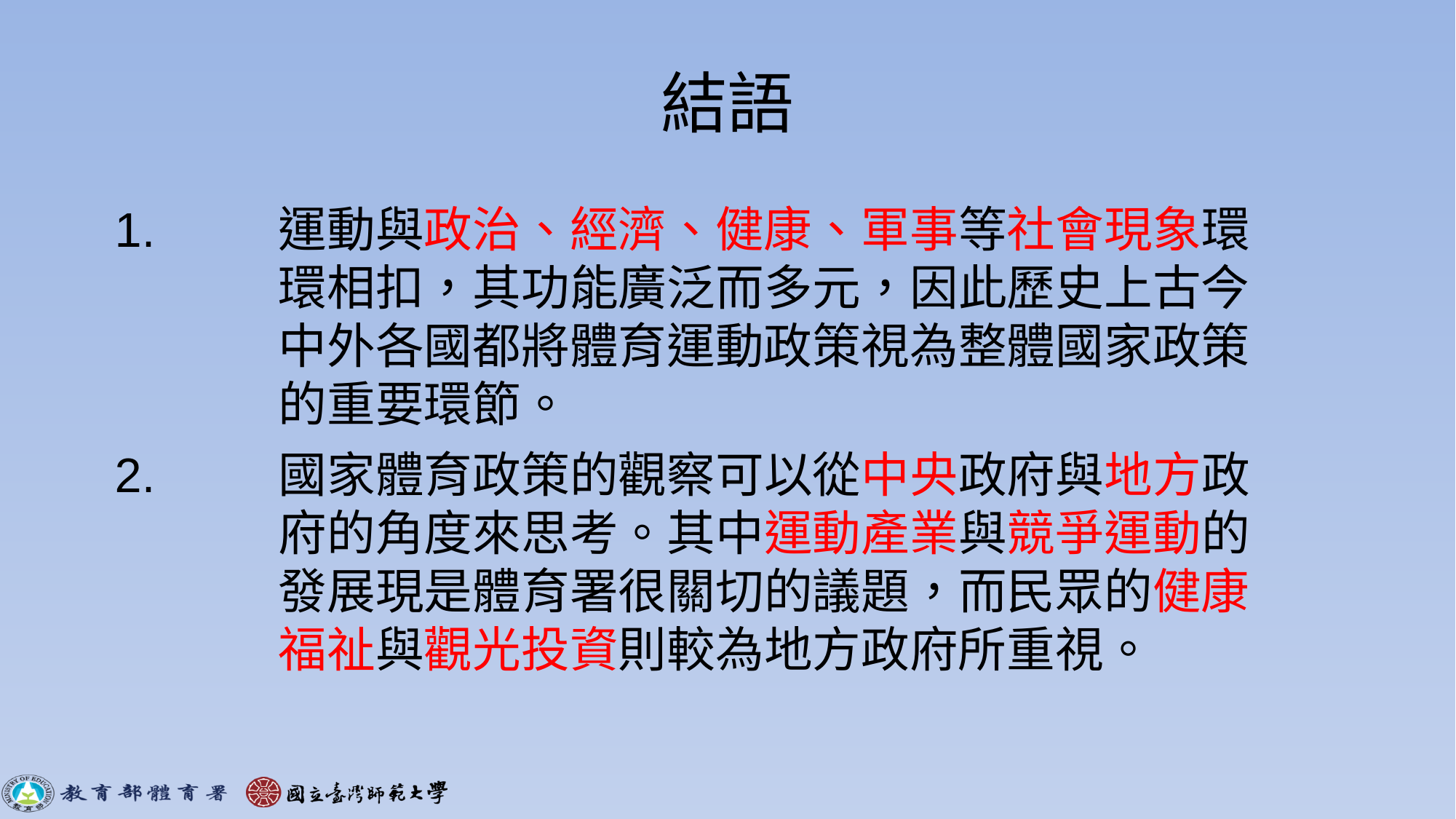

# 結語
運動與政治、經濟、健康、軍事等社會現象環環相扣，其功能廣泛而多元，因此歷史上古今中外各國都將體育運動政策視為整體國家政策的重要環節。
國家體育政策的觀察可以從中央政府與地方政府的角度來思考。其中運動產業與競爭運動的發展現是體育署很關切的議題，而民眾的健康福祉與觀光投資則較為地方政府所重視。